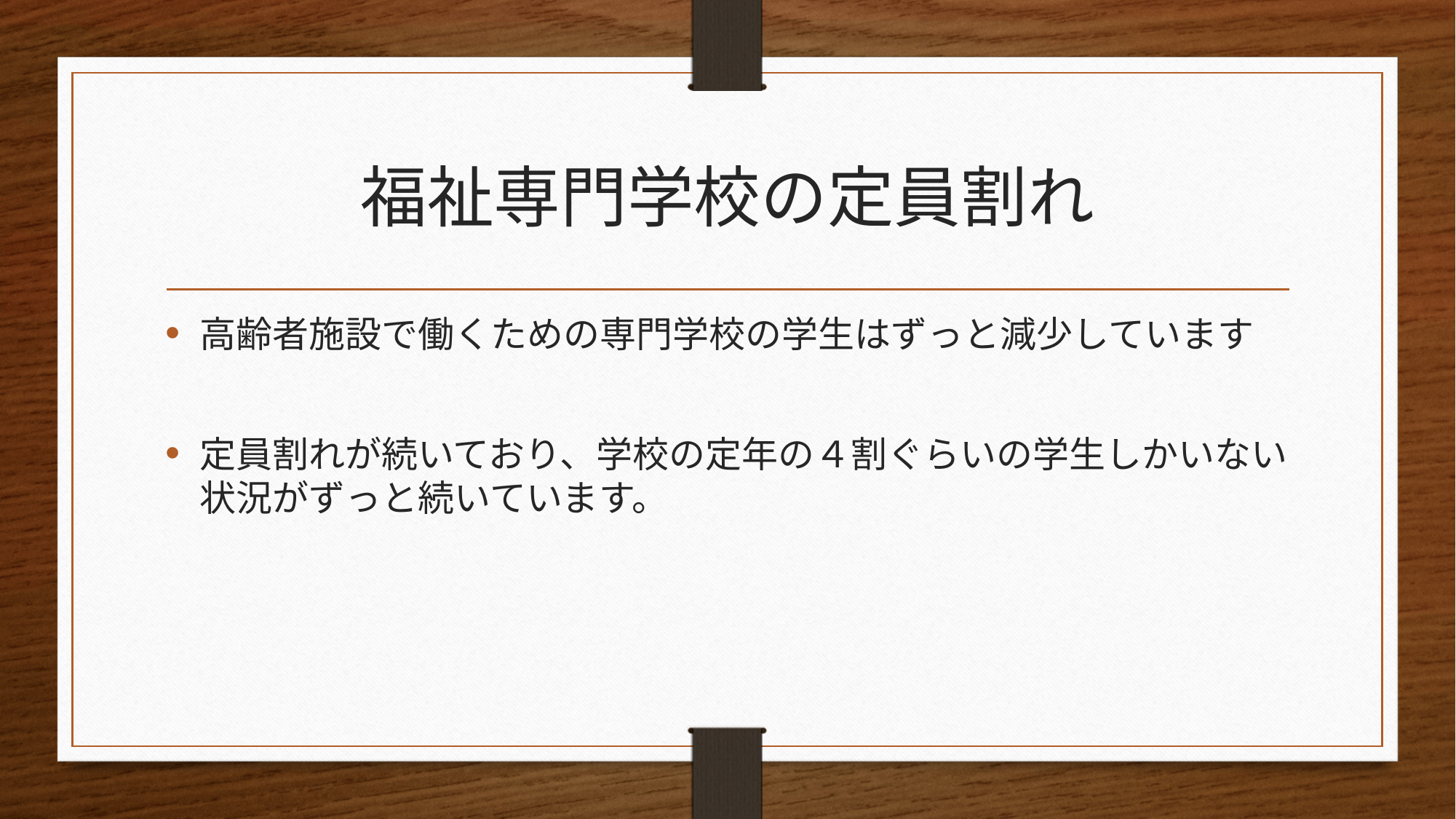

# 福祉専門学校の定員割れ
高齢者施設で働くための専門学校の学生はずっと減少しています

定員割れが続いており、学校の定年の４割ぐらいの学生しかいない状況がずっと続いています。